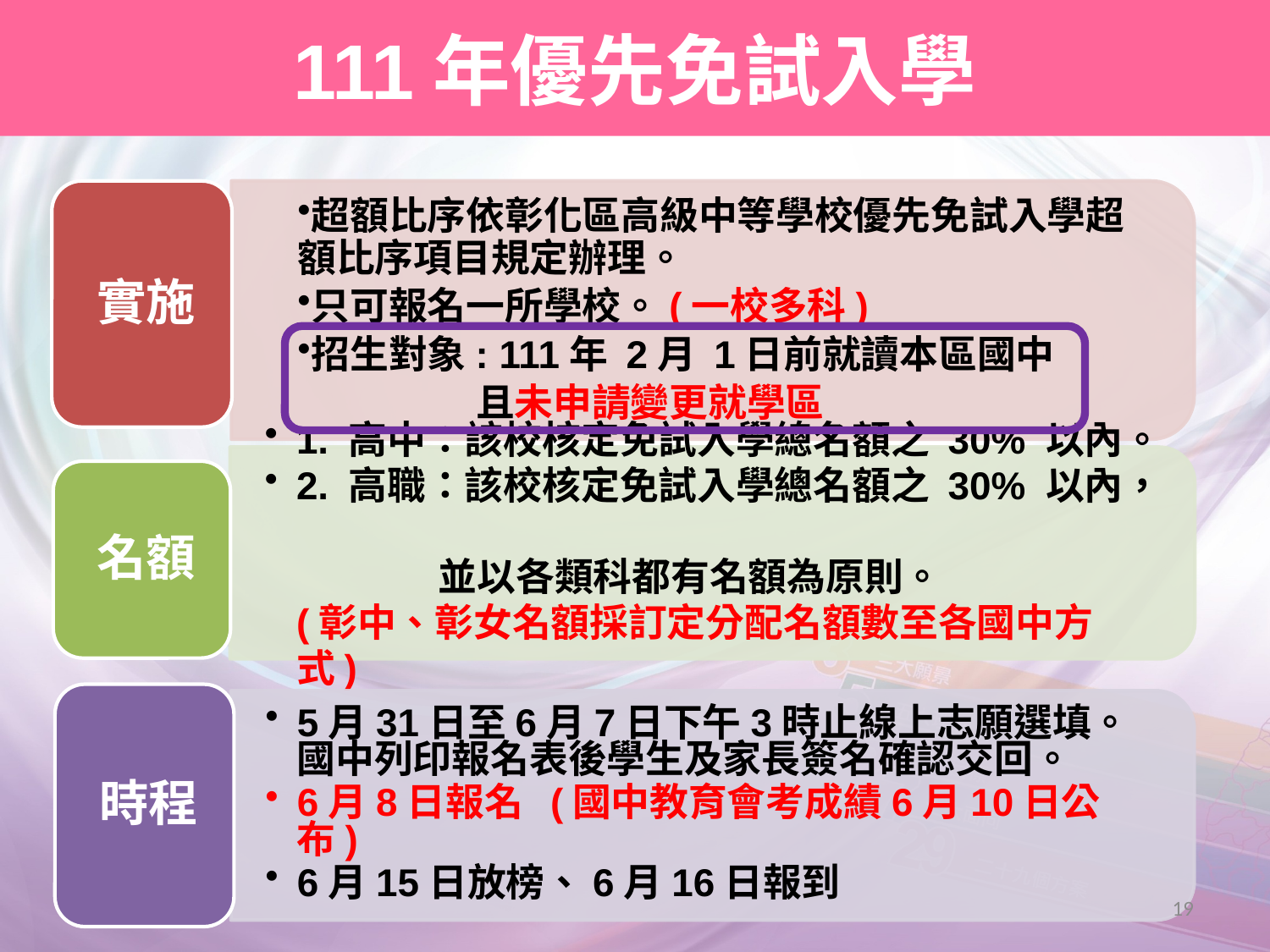

111年優先免試入學
超額比序依彰化區高級中等學校優先免試入學超額比序項目規定辦理。
只可報名一所學校。(一校多科)
招生對象: 111年 2月 1日前就讀本區國中
                   且未申請變更就學區
實施
1. 高中：該校核定免試入學總名額之 30% 以內。
2. 高職：該校核定免試入學總名額之 30% 以內，
                並以各類科都有名額為原則。
(彰中、彰女名額採訂定分配名額數至各國中方式)
名額
5月31日至6月7日下午3時止線上志願選填。
國中列印報名表後學生及家長簽名確認交回。
6月8日報名  (國中教育會考成績6月10日公布)
6月15日放榜、6月16日報到
時程

19